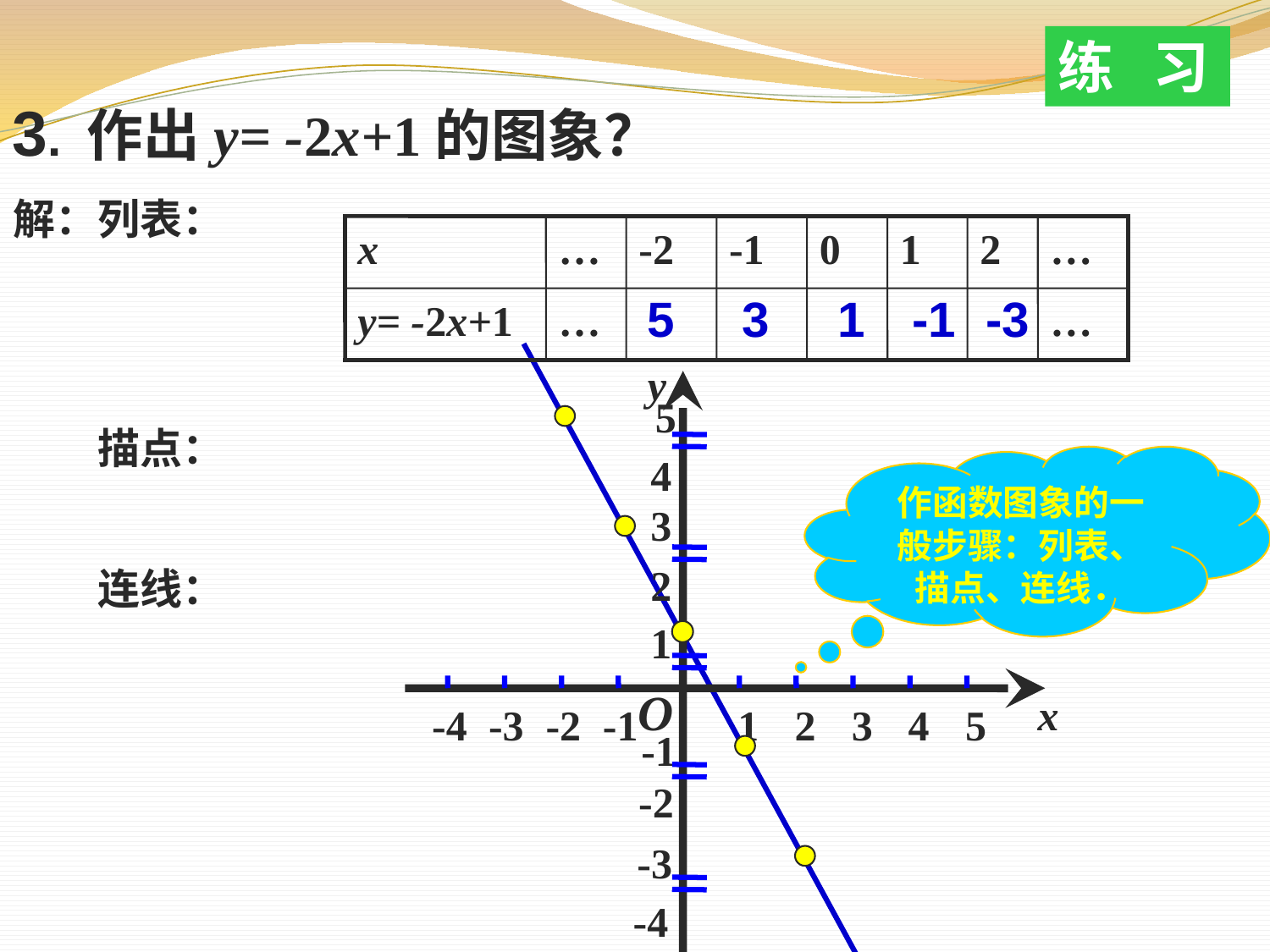

练   习
3. 作出y= -2x+1的图象？
解：列表：
x

…

-2

-1

0

1

2

…

y= -2x+1

…

…

5
3
1
-1
-3

y

5

4
3
2
1

-4
-3
-2
1
2
3
4
5
-1
-1
-2
-3
-4

描点：
作函数图象的一般步骤：列表、描点、连线．

连线：

O
x